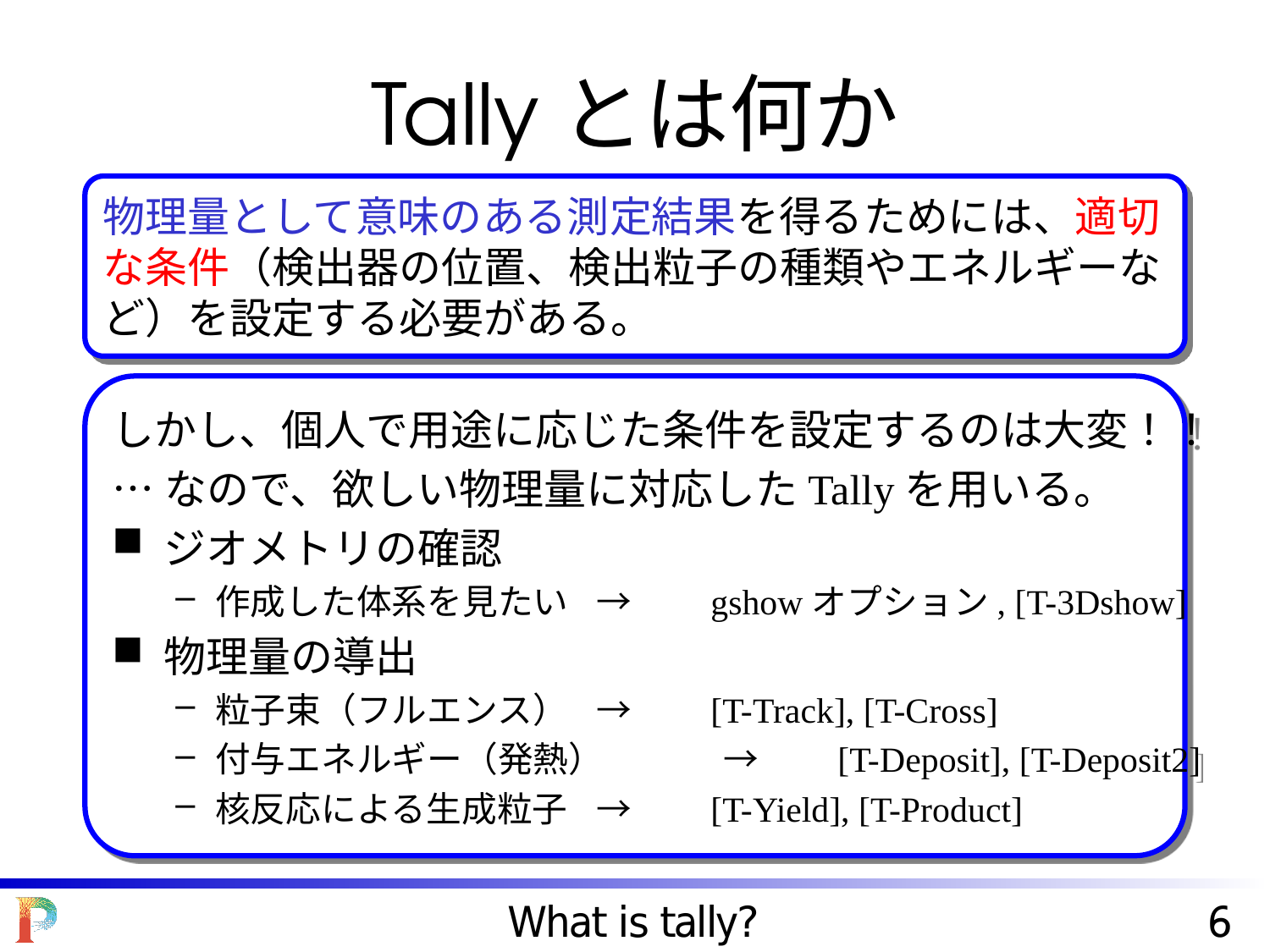

# Tallyとは何か
物理量として意味のある測定結果を得るためには、適切な条件（検出器の位置、検出粒子の種類やエネルギーなど）を設定する必要がある。
しかし、個人で用途に応じた条件を設定するのは大変！！
…なので、欲しい物理量に対応したTallyを用いる。
 ジオメトリの確認
作成した体系を見たい	→　　gshowオプション, [T-3Dshow]
 物理量の導出
粒子束（フルエンス）	→　　[T-Track], [T-Cross]
付与エネルギー（発熱）	→　　[T-Deposit], [T-Deposit2]
核反応による生成粒子	→　　[T-Yield], [T-Product]
What is tally?